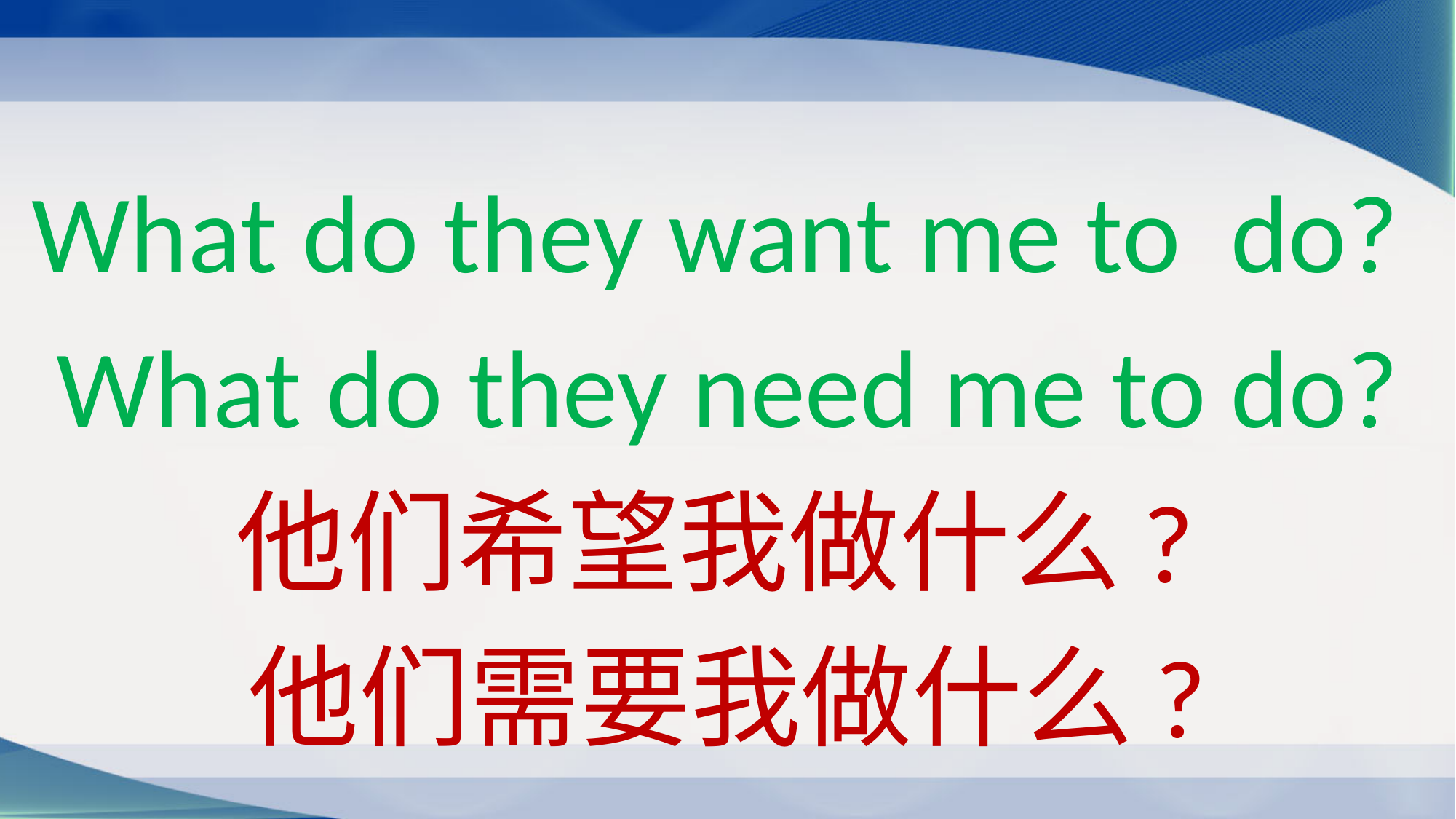

What do they want me to  do?
What do they need me to do?
他们希望我做什么?
他们需要我做什么?